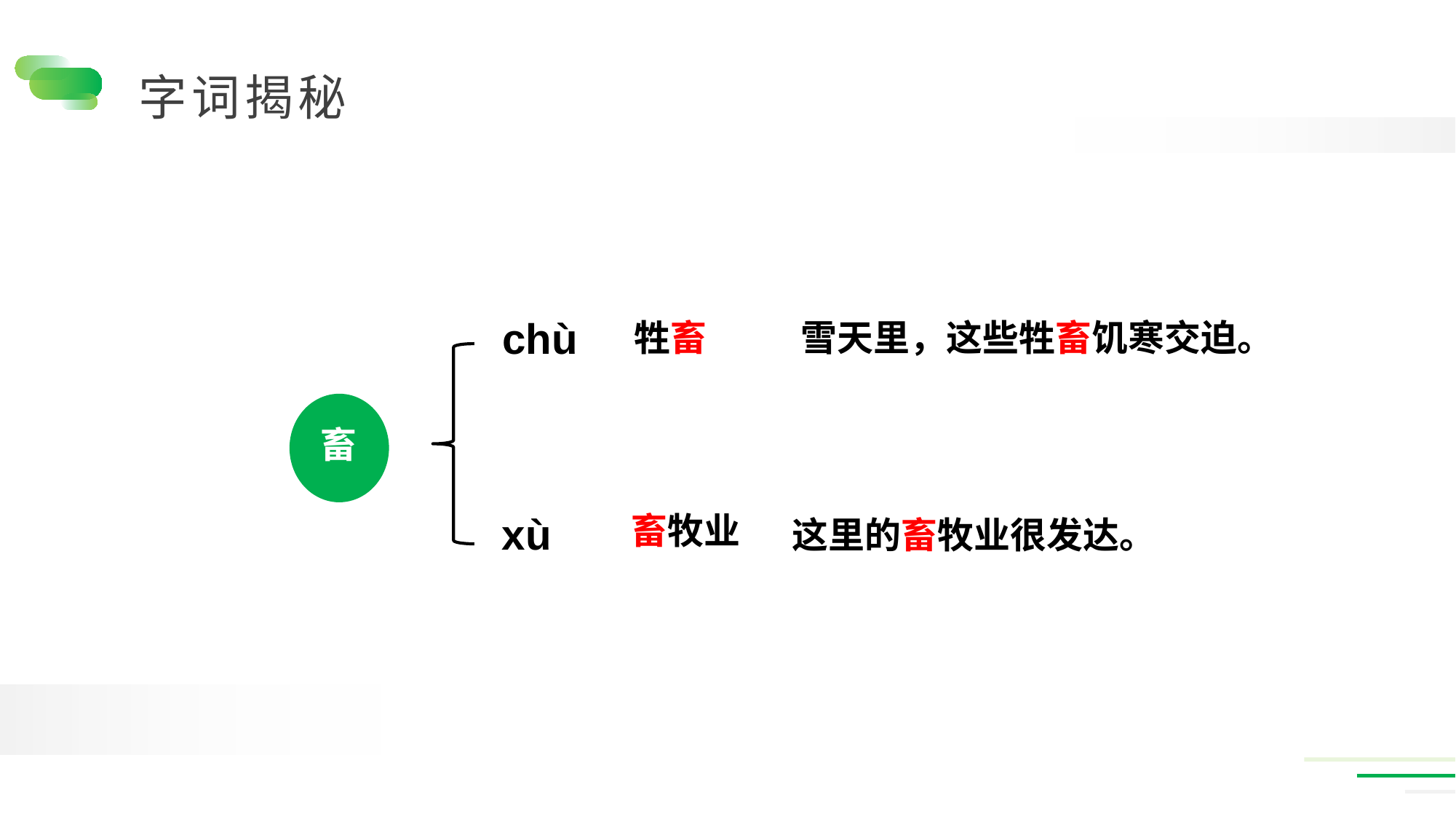

chù
牲畜
雪天里，这些牲畜饥寒交迫。

畜
xù
畜牧业
这里的畜牧业很发达。